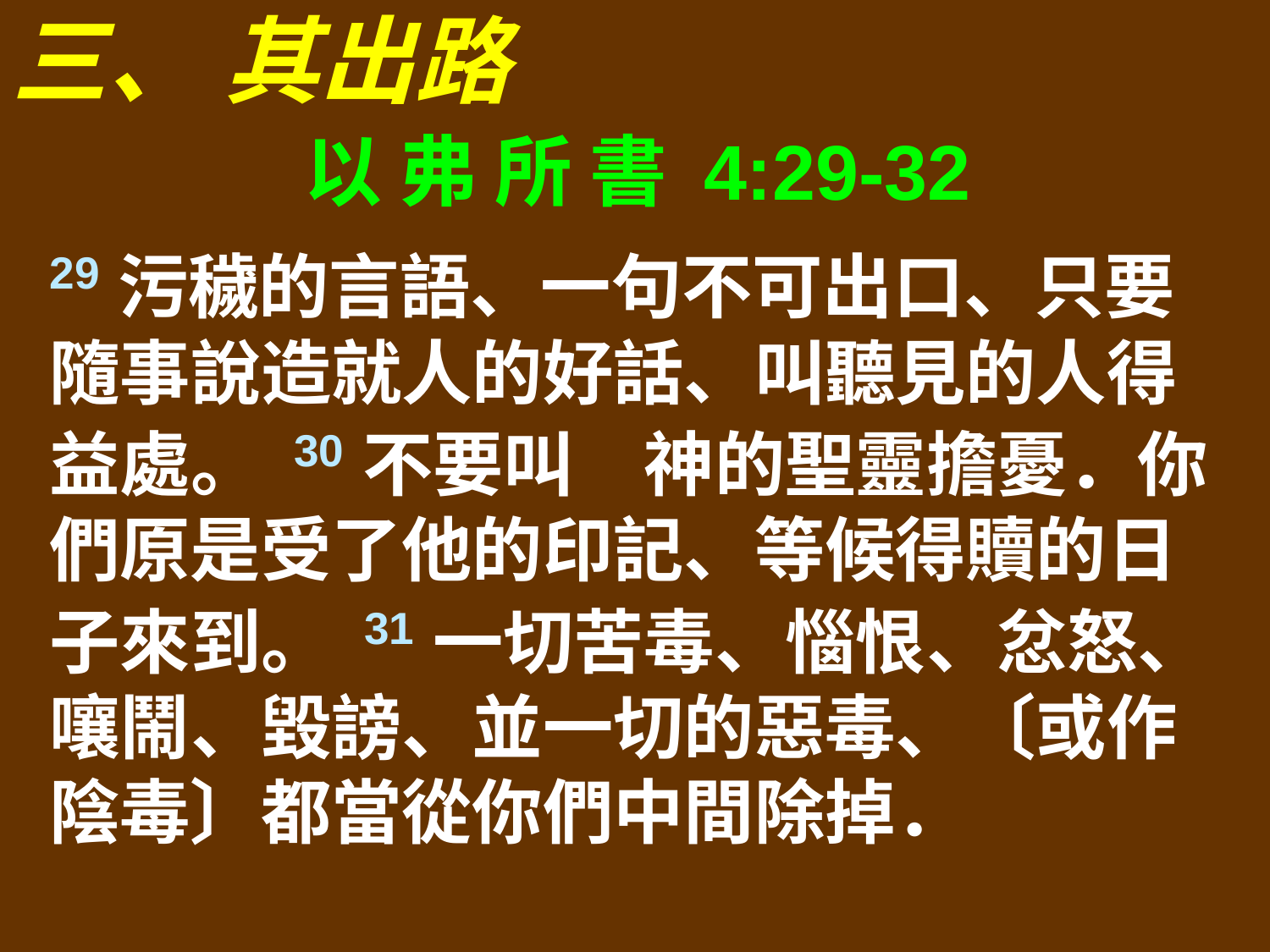

三、 其出路
以 弗 所 書 4:29-32
29污穢的言語、一句不可出口、只要隨事說造就人的好話、叫聽見的人得益處。 30不要叫　神的聖靈擔憂．你們原是受了他的印記、等候得贖的日子來到。 31一切苦毒、惱恨、忿怒、嚷鬧、毀謗、並一切的惡毒、〔或作陰毒〕都當從你們中間除掉．